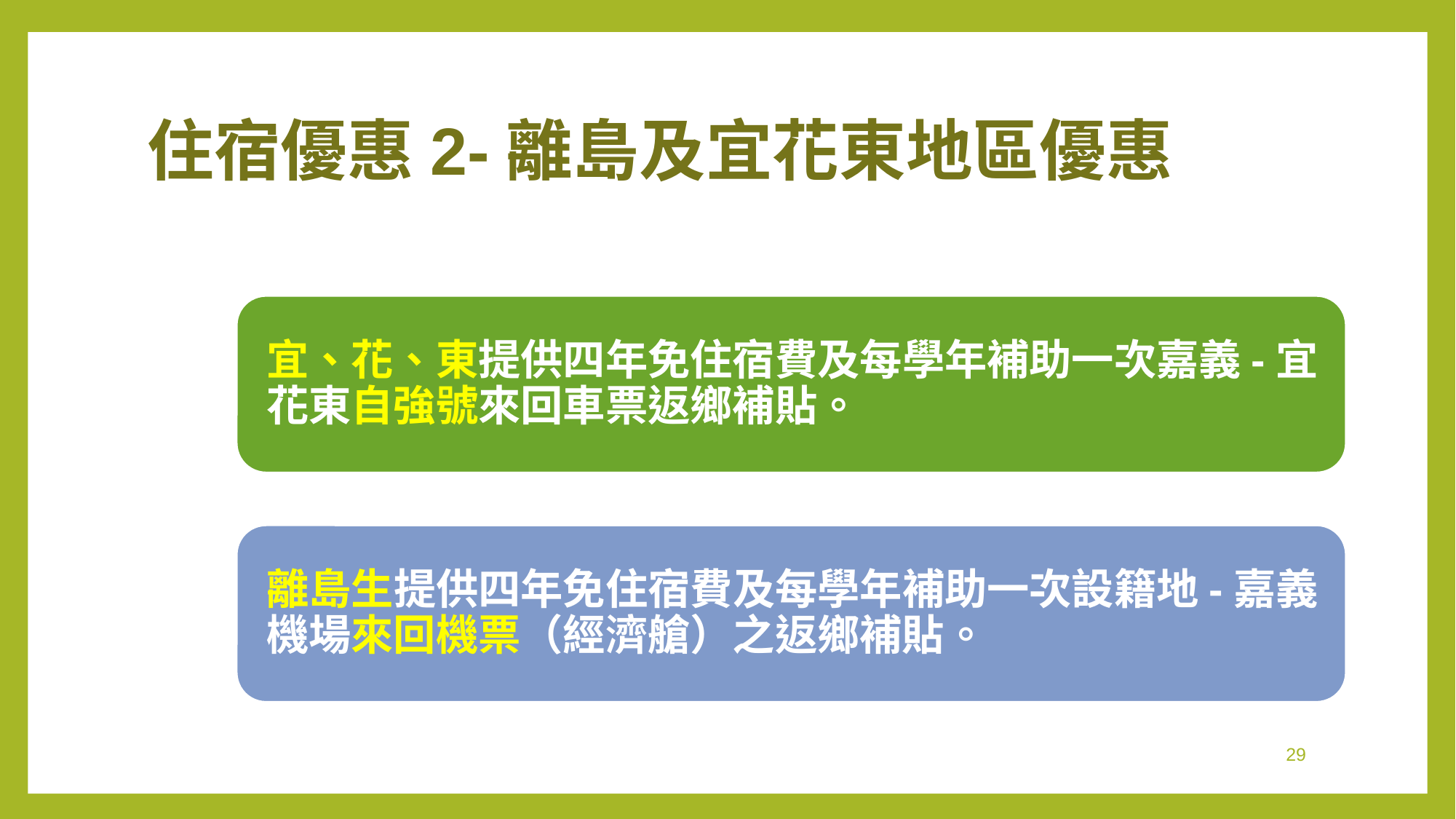

# 住宿優惠2-離島及宜花東地區優惠
宜、花、東提供四年免住宿費及每學年補助一次嘉義-宜花東自強號來回車票返鄉補貼。
離島生提供四年免住宿費及每學年補助一次設籍地-嘉義機場來回機票（經濟艙）之返鄉補貼。
29